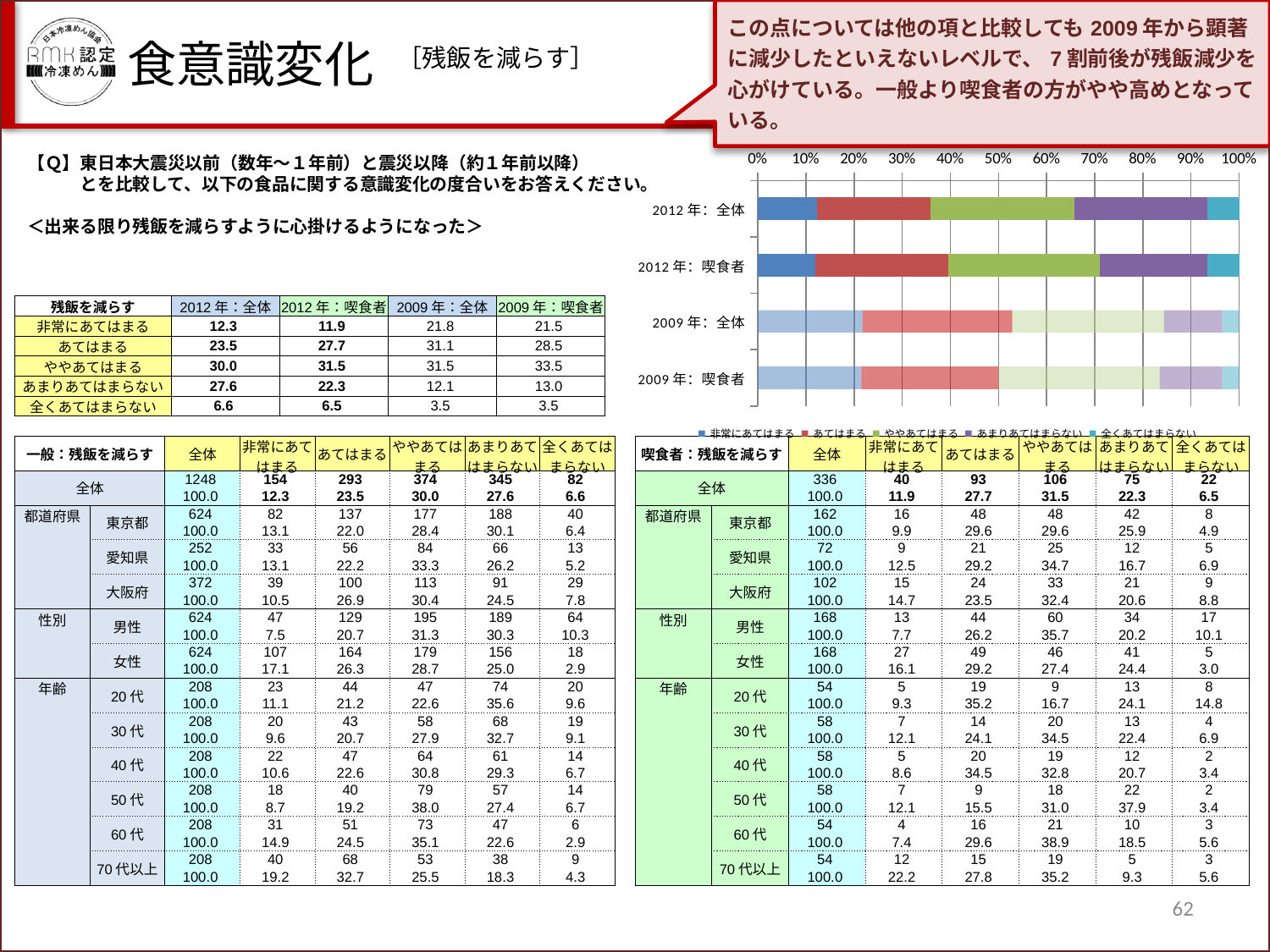

この点については他の項と比較しても2009年から顕著に減少したといえないレベルで、7割前後が残飯減少を心がけている。一般より喫食者の方がやや高めとなっている。
食意識変化
［残飯を減らす］
【Ｑ】東日本大震災以前（数年～１年前）と震災以降（約１年前以降）
　　　とを比較して、以下の食品に関する意識変化の度合いをお答えください。

＜出来る限り残飯を減らすように心掛けるようになった＞

### Chart

| Category | 非常にあてはまる | あてはまる | ややあてはまる | あまりあてはまらない | 全くあてはまらない |
|---|---|---|---|---|---|
| 2012年：全体 | 12.339743589743598 | 23.477564102564102 | 29.967948717948715 | 27.644230769230784 | 6.570512820512821 |
| 2012年：喫食者 | 11.904761904761903 | 27.67857142857143 | 31.547619047619033 | 22.321428571428573 | 6.547619047619047 |
| 2009年：全体 | 21.8 | 31.1 | 31.5 | 12.1 | 3.5 |
| 2009年：喫食者 | 21.5 | 28.5 | 33.5 | 13.0 | 3.5 |
| 残飯を減らす | 2012年：全体 | 2012年：喫食者 | 2009年：全体 | 2009年：喫食者 |
| --- | --- | --- | --- | --- |
| 非常にあてはまる | 12.3 | 11.9 | 21.8 | 21.5 |
| あてはまる | 23.5 | 27.7 | 31.1 | 28.5 |
| ややあてはまる | 30.0 | 31.5 | 31.5 | 33.5 |
| あまりあてはまらない | 27.6 | 22.3 | 12.1 | 13.0 |
| 全くあてはまらない | 6.6 | 6.5 | 3.5 | 3.5 |
| 一般：残飯を減らす |  | 全体 | 非常にあてはまる | あてはまる | ややあてはまる | あまりあてはまらない | 全くあてはまらない |
| --- | --- | --- | --- | --- | --- | --- | --- |
| 全体 |  | 1248 | 154 | 293 | 374 | 345 | 82 |
|  |  | 100.0 | 12.3 | 23.5 | 30.0 | 27.6 | 6.6 |
| 都道府県 | 東京都 | 624 | 82 | 137 | 177 | 188 | 40 |
|  |  | 100.0 | 13.1 | 22.0 | 28.4 | 30.1 | 6.4 |
|  | 愛知県 | 252 | 33 | 56 | 84 | 66 | 13 |
|  |  | 100.0 | 13.1 | 22.2 | 33.3 | 26.2 | 5.2 |
|  | 大阪府 | 372 | 39 | 100 | 113 | 91 | 29 |
|  |  | 100.0 | 10.5 | 26.9 | 30.4 | 24.5 | 7.8 |
| 性別 | 男性 | 624 | 47 | 129 | 195 | 189 | 64 |
|  |  | 100.0 | 7.5 | 20.7 | 31.3 | 30.3 | 10.3 |
|  | 女性 | 624 | 107 | 164 | 179 | 156 | 18 |
|  |  | 100.0 | 17.1 | 26.3 | 28.7 | 25.0 | 2.9 |
| 年齢 | 20代 | 208 | 23 | 44 | 47 | 74 | 20 |
|  |  | 100.0 | 11.1 | 21.2 | 22.6 | 35.6 | 9.6 |
|  | 30代 | 208 | 20 | 43 | 58 | 68 | 19 |
|  |  | 100.0 | 9.6 | 20.7 | 27.9 | 32.7 | 9.1 |
|  | 40代 | 208 | 22 | 47 | 64 | 61 | 14 |
|  |  | 100.0 | 10.6 | 22.6 | 30.8 | 29.3 | 6.7 |
|  | 50代 | 208 | 18 | 40 | 79 | 57 | 14 |
|  |  | 100.0 | 8.7 | 19.2 | 38.0 | 27.4 | 6.7 |
|  | 60代 | 208 | 31 | 51 | 73 | 47 | 6 |
|  |  | 100.0 | 14.9 | 24.5 | 35.1 | 22.6 | 2.9 |
|  | 70代以上 | 208 | 40 | 68 | 53 | 38 | 9 |
|  |  | 100.0 | 19.2 | 32.7 | 25.5 | 18.3 | 4.3 |
| 喫食者：残飯を減らす |  | 全体 | 非常にあてはまる | あてはまる | ややあてはまる | あまりあてはまらない | 全くあてはまらない |
| --- | --- | --- | --- | --- | --- | --- | --- |
| 全体 |  | 336 | 40 | 93 | 106 | 75 | 22 |
|  |  | 100.0 | 11.9 | 27.7 | 31.5 | 22.3 | 6.5 |
| 都道府県 | 東京都 | 162 | 16 | 48 | 48 | 42 | 8 |
|  |  | 100.0 | 9.9 | 29.6 | 29.6 | 25.9 | 4.9 |
|  | 愛知県 | 72 | 9 | 21 | 25 | 12 | 5 |
|  |  | 100.0 | 12.5 | 29.2 | 34.7 | 16.7 | 6.9 |
|  | 大阪府 | 102 | 15 | 24 | 33 | 21 | 9 |
|  |  | 100.0 | 14.7 | 23.5 | 32.4 | 20.6 | 8.8 |
| 性別 | 男性 | 168 | 13 | 44 | 60 | 34 | 17 |
|  |  | 100.0 | 7.7 | 26.2 | 35.7 | 20.2 | 10.1 |
|  | 女性 | 168 | 27 | 49 | 46 | 41 | 5 |
|  |  | 100.0 | 16.1 | 29.2 | 27.4 | 24.4 | 3.0 |
| 年齢 | 20代 | 54 | 5 | 19 | 9 | 13 | 8 |
|  |  | 100.0 | 9.3 | 35.2 | 16.7 | 24.1 | 14.8 |
|  | 30代 | 58 | 7 | 14 | 20 | 13 | 4 |
|  |  | 100.0 | 12.1 | 24.1 | 34.5 | 22.4 | 6.9 |
|  | 40代 | 58 | 5 | 20 | 19 | 12 | 2 |
|  |  | 100.0 | 8.6 | 34.5 | 32.8 | 20.7 | 3.4 |
|  | 50代 | 58 | 7 | 9 | 18 | 22 | 2 |
|  |  | 100.0 | 12.1 | 15.5 | 31.0 | 37.9 | 3.4 |
|  | 60代 | 54 | 4 | 16 | 21 | 10 | 3 |
|  |  | 100.0 | 7.4 | 29.6 | 38.9 | 18.5 | 5.6 |
|  | 70代以上 | 54 | 12 | 15 | 19 | 5 | 3 |
|  |  | 100.0 | 22.2 | 27.8 | 35.2 | 9.3 | 5.6 |
62